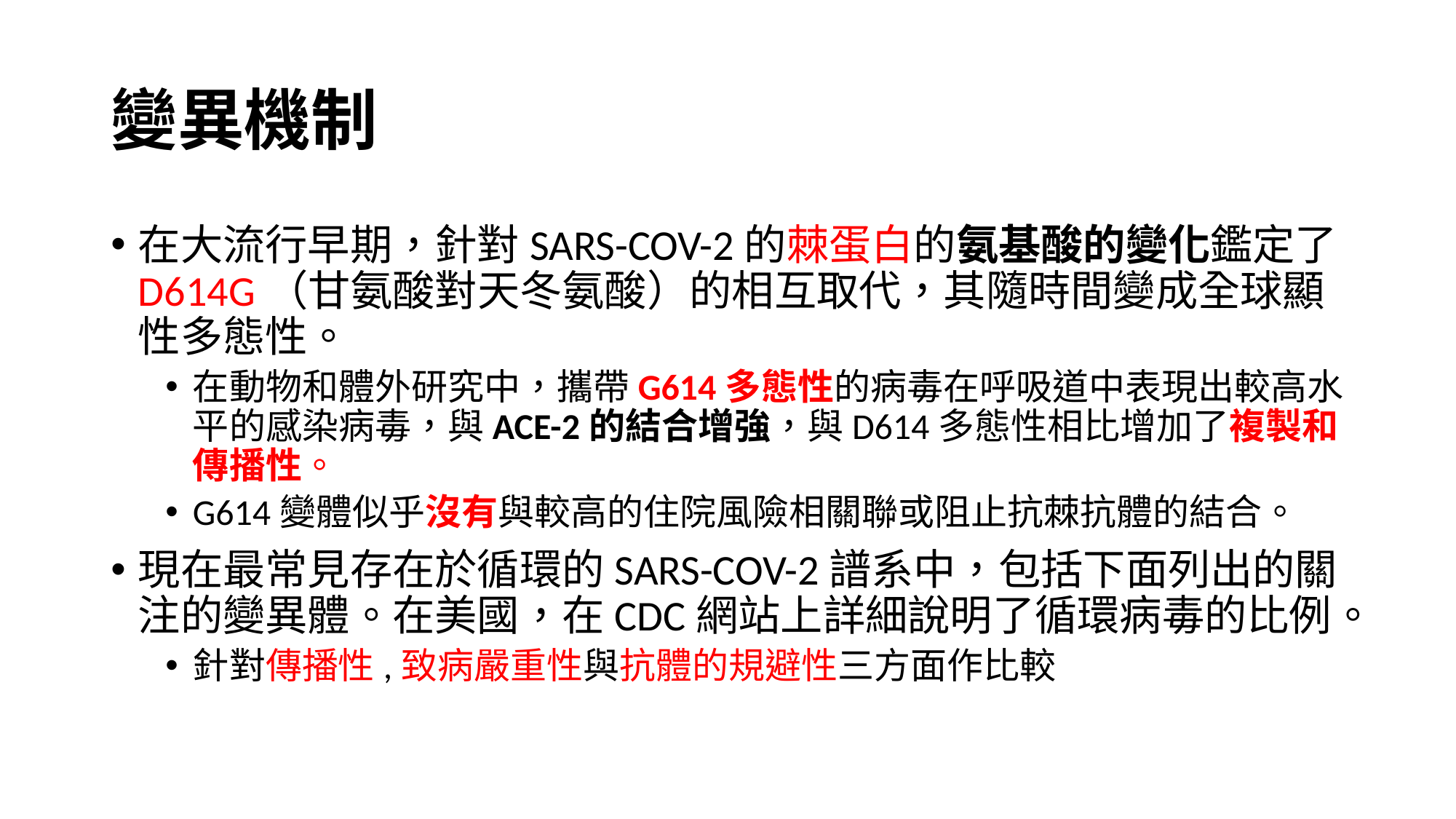

# 變異機制
在大流行早期，針對SARS-COV-2的棘蛋白的氨基酸的變化鑑定了D614G（甘氨酸對天冬氨酸）的相互取代，其隨時間變成全球顯性多態性。
在動物和體外研究中，攜帶G614多態性的病毒在呼吸道中表現出較高水平的感染病毒，與ACE-2的結合增強，與D614多態性相比增加了複製和傳播性。
G614變體似乎沒有與較高的住院風險相關聯或阻止抗棘抗體的結合。
現在最常見存在於循環的SARS-COV-2譜系中，包括下面列出的關注的變異體。在美國，在CDC網站上詳細說明了循環病毒的比例。
針對傳播性,致病嚴重性與抗體的規避性三方面作比較